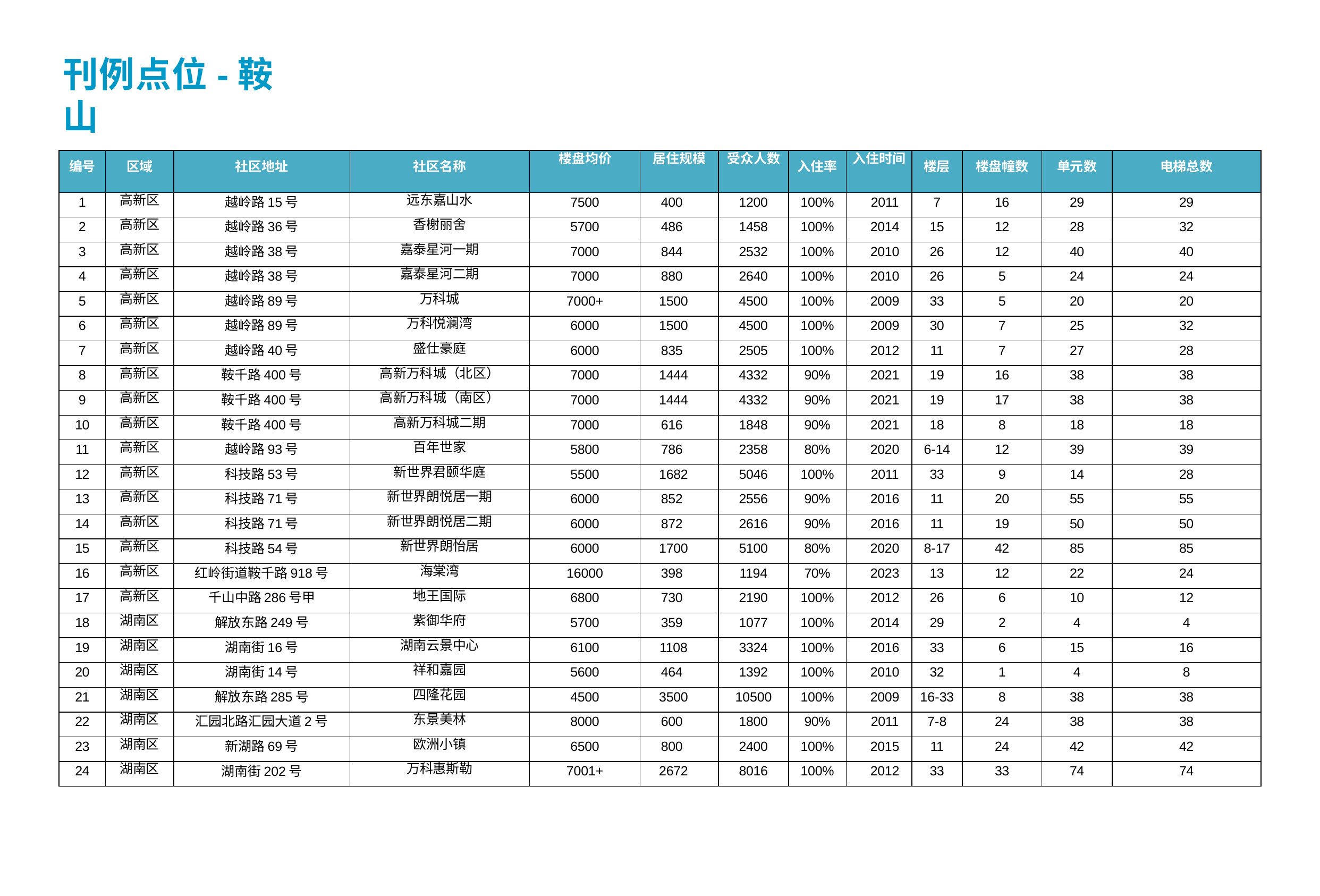

# 刊例点位-鞍山
| 编号 | 区域 | 社区地址 | 社区名称 | 楼盘均价 | 居住规模 | 受众人数 | 入住率 | 入住时间 | 楼层 | 楼盘幢数 | 单元数 | 电梯总数 |
| --- | --- | --- | --- | --- | --- | --- | --- | --- | --- | --- | --- | --- |
| 1 | 高新区 | 越岭路15号 | 远东嘉山水 | 7500 | 400 | 1200 | 100% | 2011 | 7 | 16 | 29 | 29 |
| 2 | 高新区 | 越岭路36号 | 香榭丽舍 | 5700 | 486 | 1458 | 100% | 2014 | 15 | 12 | 28 | 32 |
| 3 | 高新区 | 越岭路38号 | 嘉泰星河一期 | 7000 | 844 | 2532 | 100% | 2010 | 26 | 12 | 40 | 40 |
| 4 | 高新区 | 越岭路38号 | 嘉泰星河二期 | 7000 | 880 | 2640 | 100% | 2010 | 26 | 5 | 24 | 24 |
| 5 | 高新区 | 越岭路89号 | 万科城 | 7000+ | 1500 | 4500 | 100% | 2009 | 33 | 5 | 20 | 20 |
| 6 | 高新区 | 越岭路89号 | 万科悦澜湾 | 6000 | 1500 | 4500 | 100% | 2009 | 30 | 7 | 25 | 32 |
| 7 | 高新区 | 越岭路40号 | 盛仕豪庭 | 6000 | 835 | 2505 | 100% | 2012 | 11 | 7 | 27 | 28 |
| 8 | 高新区 | 鞍千路400号 | 高新万科城（北区） | 7000 | 1444 | 4332 | 90% | 2021 | 19 | 16 | 38 | 38 |
| 9 | 高新区 | 鞍千路400号 | 高新万科城（南区） | 7000 | 1444 | 4332 | 90% | 2021 | 19 | 17 | 38 | 38 |
| 10 | 高新区 | 鞍千路400号 | 高新万科城二期 | 7000 | 616 | 1848 | 90% | 2021 | 18 | 8 | 18 | 18 |
| 11 | 高新区 | 越岭路93号 | 百年世家 | 5800 | 786 | 2358 | 80% | 2020 | 6-14 | 12 | 39 | 39 |
| 12 | 高新区 | 科技路53号 | 新世界君颐华庭 | 5500 | 1682 | 5046 | 100% | 2011 | 33 | 9 | 14 | 28 |
| 13 | 高新区 | 科技路71号 | 新世界朗悦居一期 | 6000 | 852 | 2556 | 90% | 2016 | 11 | 20 | 55 | 55 |
| 14 | 高新区 | 科技路71号 | 新世界朗悦居二期 | 6000 | 872 | 2616 | 90% | 2016 | 11 | 19 | 50 | 50 |
| 15 | 高新区 | 科技路54号 | 新世界朗怡居 | 6000 | 1700 | 5100 | 80% | 2020 | 8-17 | 42 | 85 | 85 |
| 16 | 高新区 | 红岭街道鞍千路918号 | 海棠湾 | 16000 | 398 | 1194 | 70% | 2023 | 13 | 12 | 22 | 24 |
| 17 | 高新区 | 千山中路286号甲 | 地王国际 | 6800 | 730 | 2190 | 100% | 2012 | 26 | 6 | 10 | 12 |
| 18 | 湖南区 | 解放东路249号 | 紫御华府 | 5700 | 359 | 1077 | 100% | 2014 | 29 | 2 | 4 | 4 |
| 19 | 湖南区 | 湖南街16号 | 湖南云景中心 | 6100 | 1108 | 3324 | 100% | 2016 | 33 | 6 | 15 | 16 |
| 20 | 湖南区 | 湖南街14号 | 祥和嘉园 | 5600 | 464 | 1392 | 100% | 2010 | 32 | 1 | 4 | 8 |
| 21 | 湖南区 | 解放东路285号 | 四隆花园 | 4500 | 3500 | 10500 | 100% | 2009 | 16-33 | 8 | 38 | 38 |
| 22 | 湖南区 | 汇园北路汇园大道2号 | 东景美林 | 8000 | 600 | 1800 | 90% | 2011 | 7-8 | 24 | 38 | 38 |
| 23 | 湖南区 | 新湖路69号 | 欧洲小镇 | 6500 | 800 | 2400 | 100% | 2015 | 11 | 24 | 42 | 42 |
| 24 | 湖南区 | 湖南街202号 | 万科惠斯勒 | 7001+ | 2672 | 8016 | 100% | 2012 | 33 | 33 | 74 | 74 |